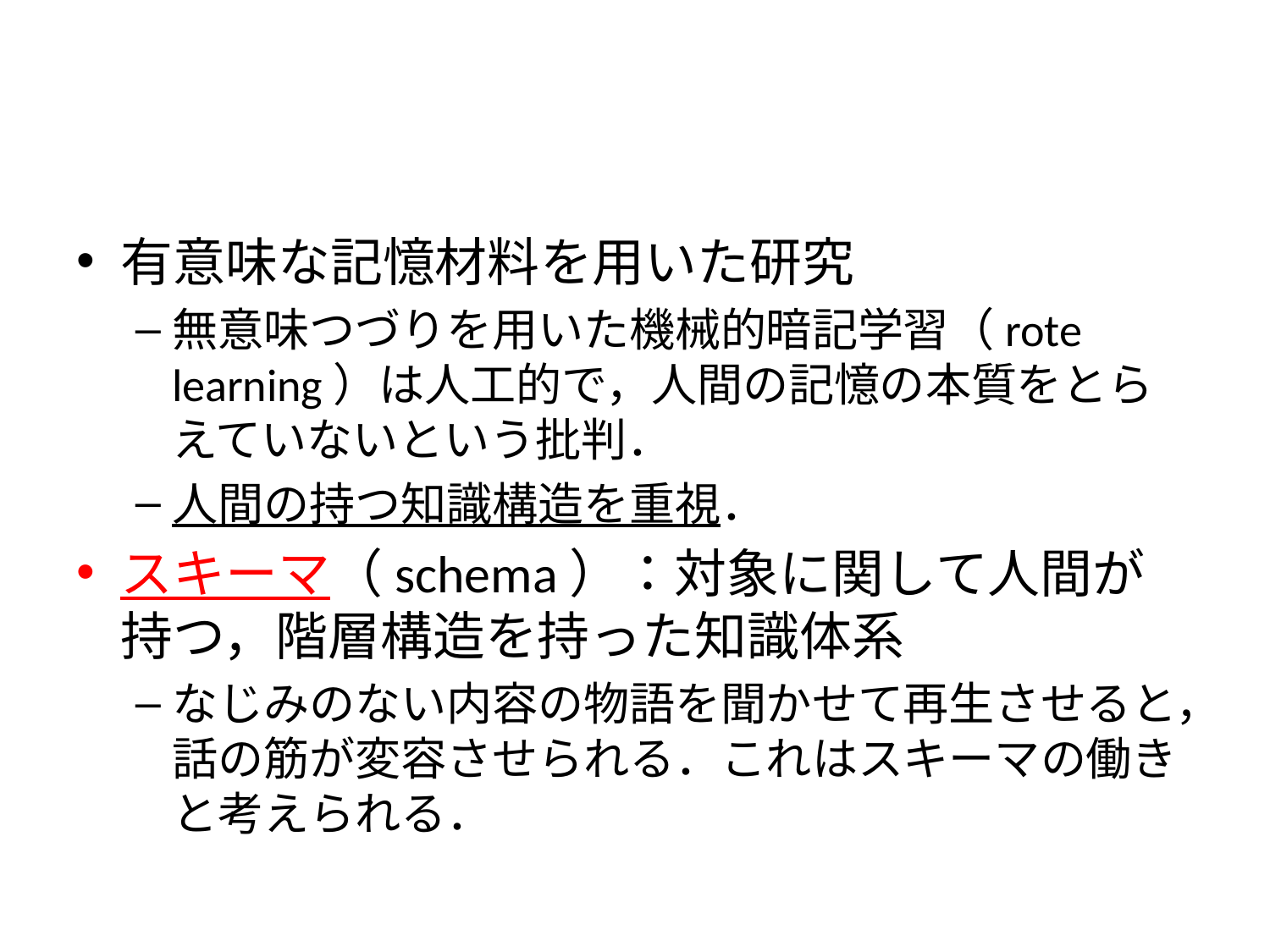

#
有意味な記憶材料を用いた研究
無意味つづりを用いた機械的暗記学習（rote learning）は人工的で，人間の記憶の本質をとらえていないという批判．
人間の持つ知識構造を重視．
スキーマ（schema）：対象に関して人間が持つ，階層構造を持った知識体系
なじみのない内容の物語を聞かせて再生させると，話の筋が変容させられる．これはスキーマの働きと考えられる．